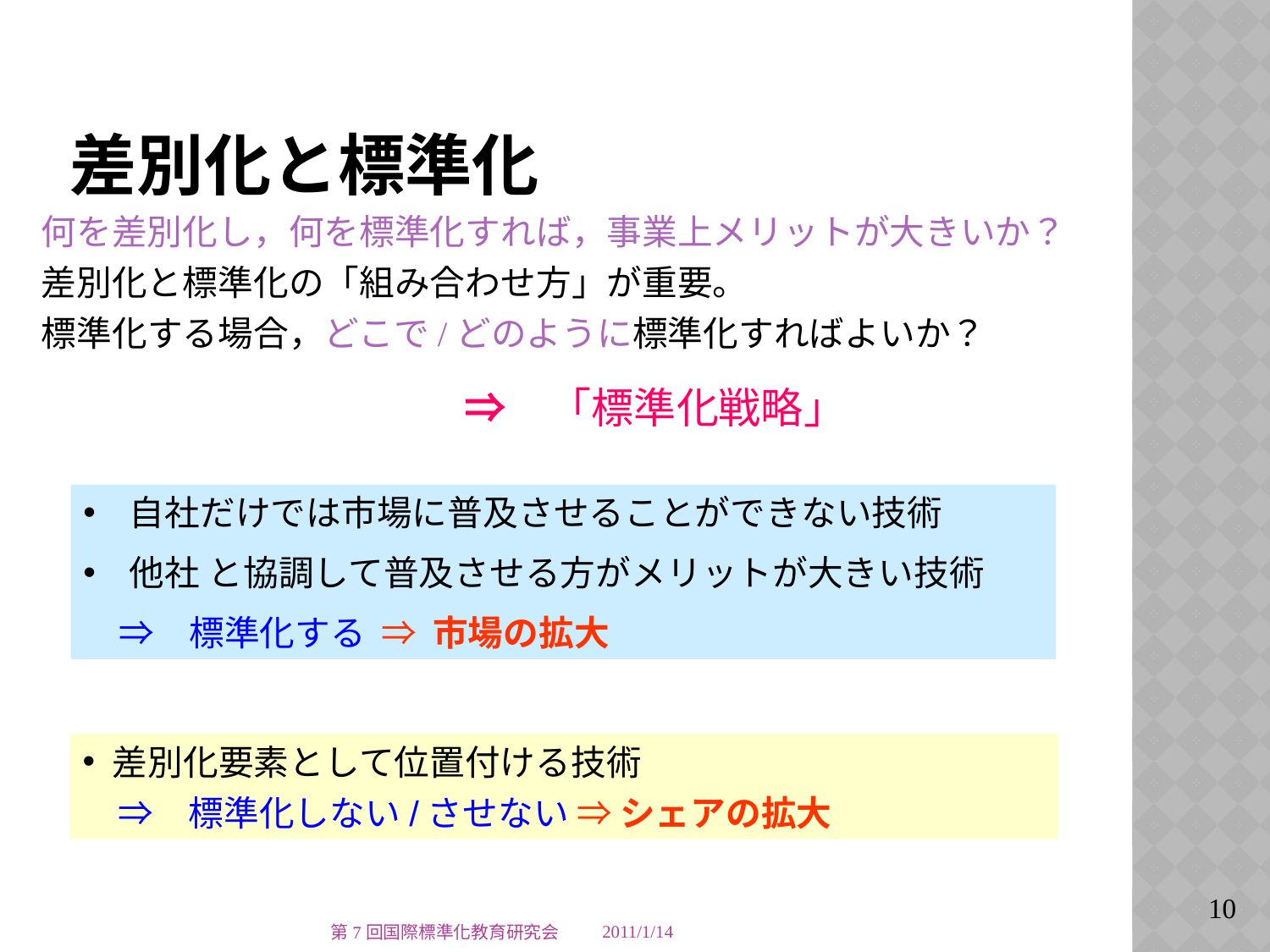

# 差別化と標準化
何を差別化し，何を標準化すれば，事業上メリットが大きいか？
差別化と標準化の「組み合わせ方」が重要。
標準化する場合，どこで/どのように標準化すればよいか？

　　　　　　　　　　⇒　「標準化戦略」
 自社だけでは市場に普及させることができない技術
 他社 と協調して普及させる方がメリットが大きい技術
　⇒　標準化する  ⇒  市場の拡大
差別化要素として位置付ける技術
　⇒　標準化しない/させない ⇒ シェアの拡大
第7回国際標準化教育研究会
2011/1/14